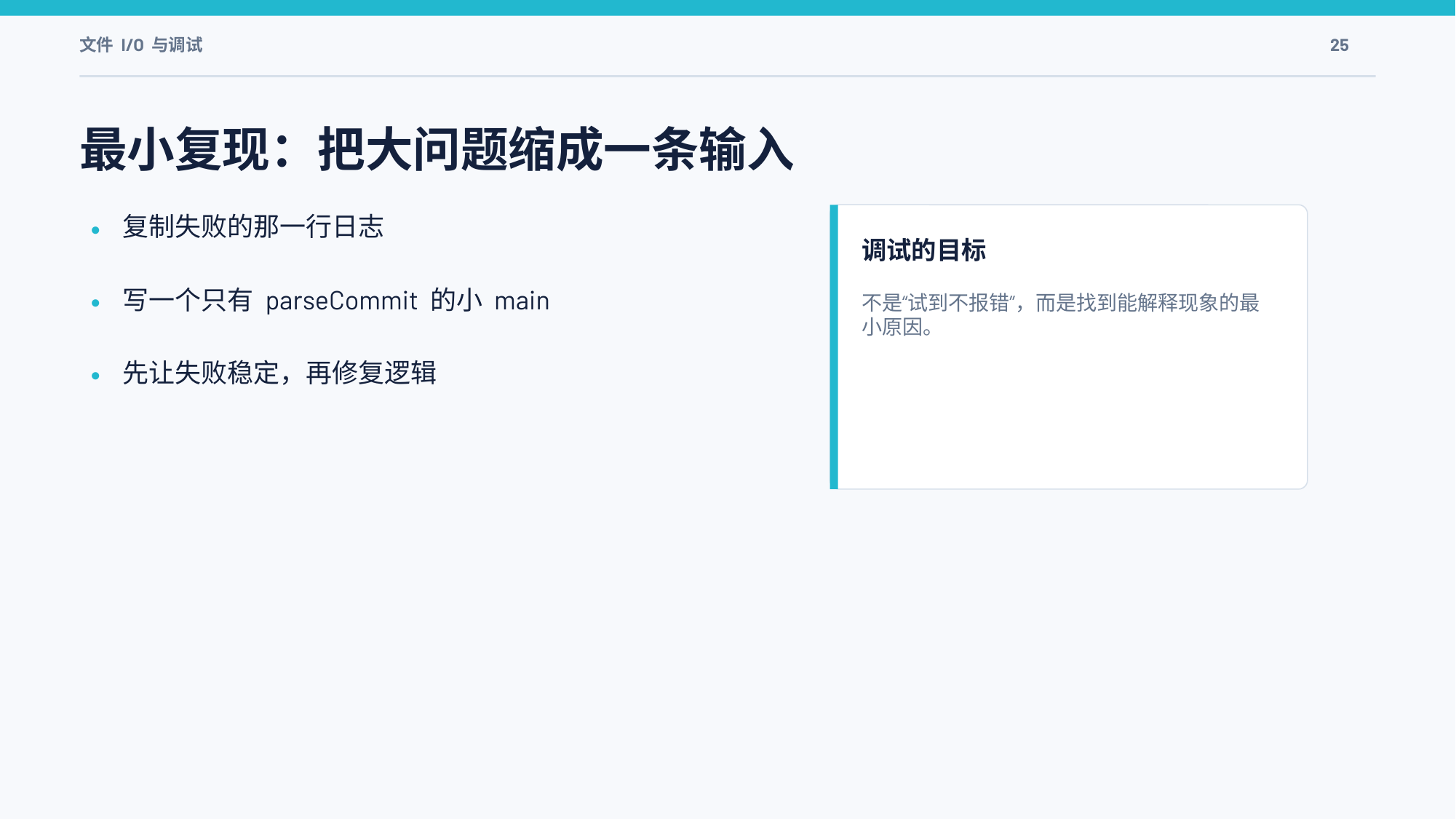

文件 I/O 与调试
25

最小复现：把大问题缩成一条输入

•
复制失败的那一行日志
调试的目标
•
写一个只有 parseCommit 的小 main
不是“试到不报错”，而是找到能解释现象的最小原因。
•
先让失败稳定，再修复逻辑